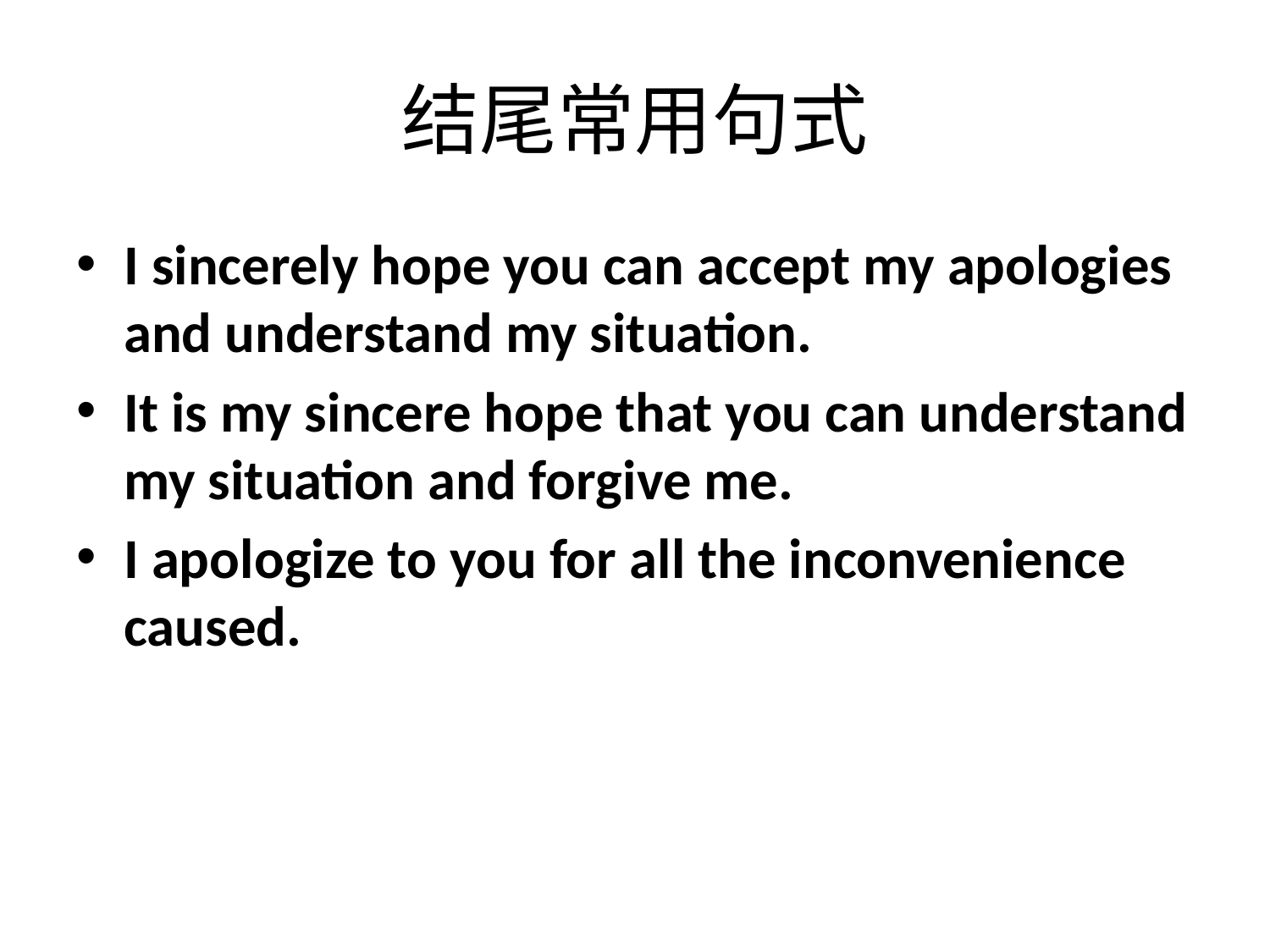

# 结尾常用句式
I sincerely hope you can accept my apologies and understand my situation.
It is my sincere hope that you can understand my situation and forgive me.
I apologize to you for all the inconvenience caused.